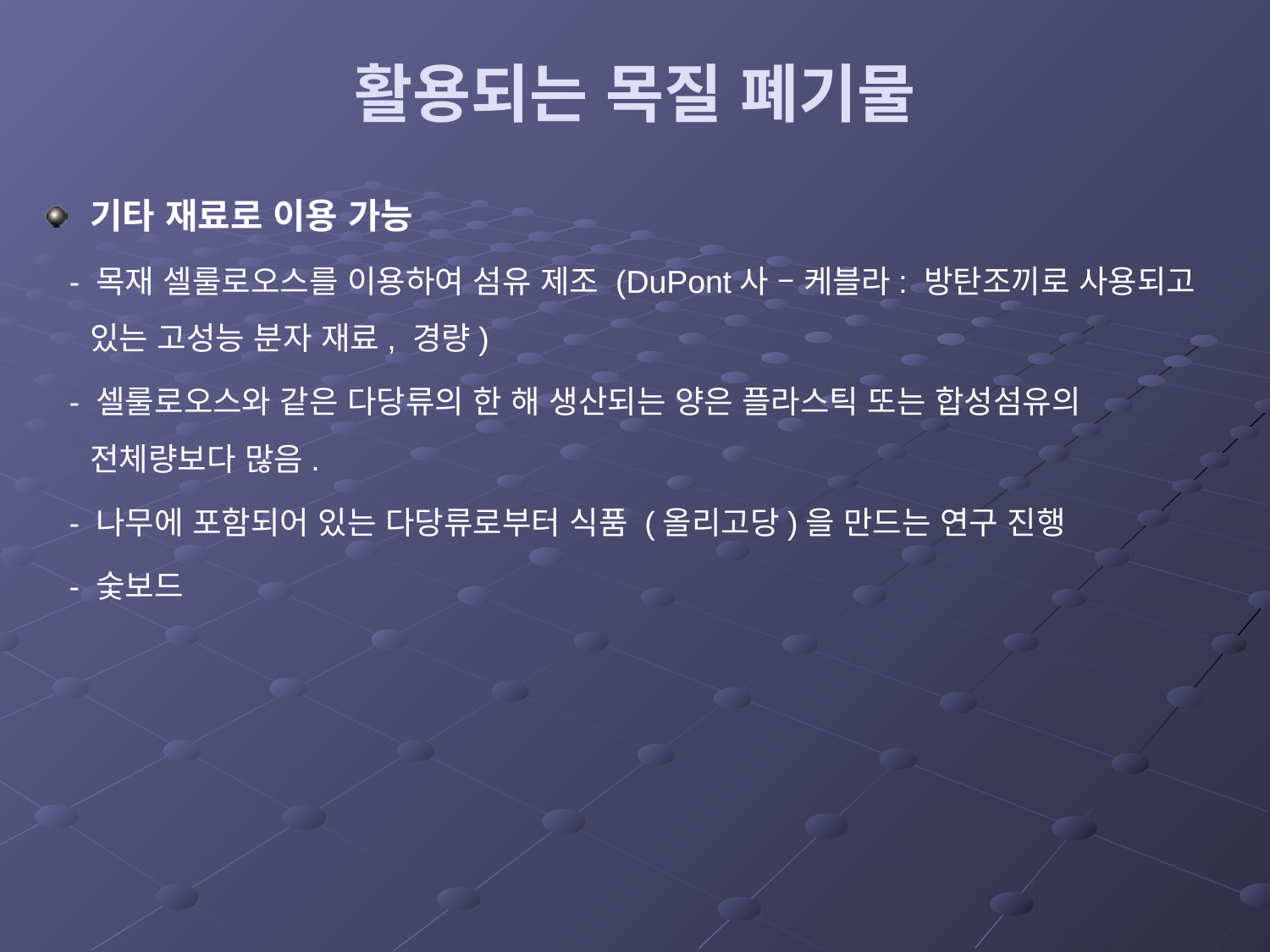

# 활용되는 목질 폐기물
기타 재료로 이용 가능
   - 목재 셀룰로오스를 이용하여 섬유 제조 (DuPont사 – 케블라: 방탄조끼로 사용되고 있는 고성능 분자 재료, 경량)
   - 셀룰로오스와 같은 다당류의 한 해 생산되는 양은 플라스틱 또는 합성섬유의 전체량보다 많음.
   - 나무에 포함되어 있는 다당류로부터 식품 (올리고당)을 만드는 연구 진행
   - 숯보드